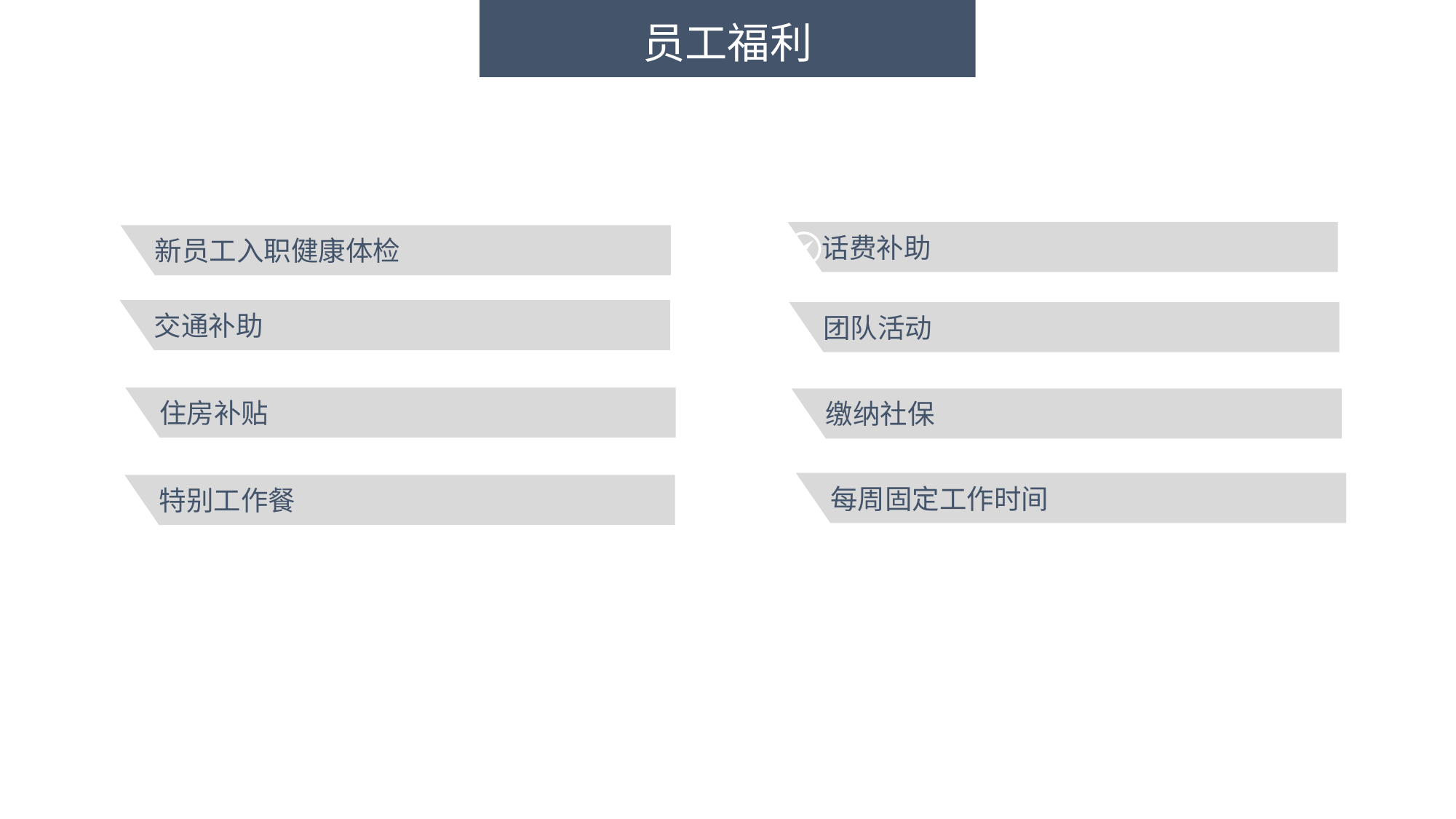

# 员工福利
话费补助
新员工入职健康体检

交通补助
团队活动
住房补贴
缴纳社保
每周固定工作时间
特别工作餐